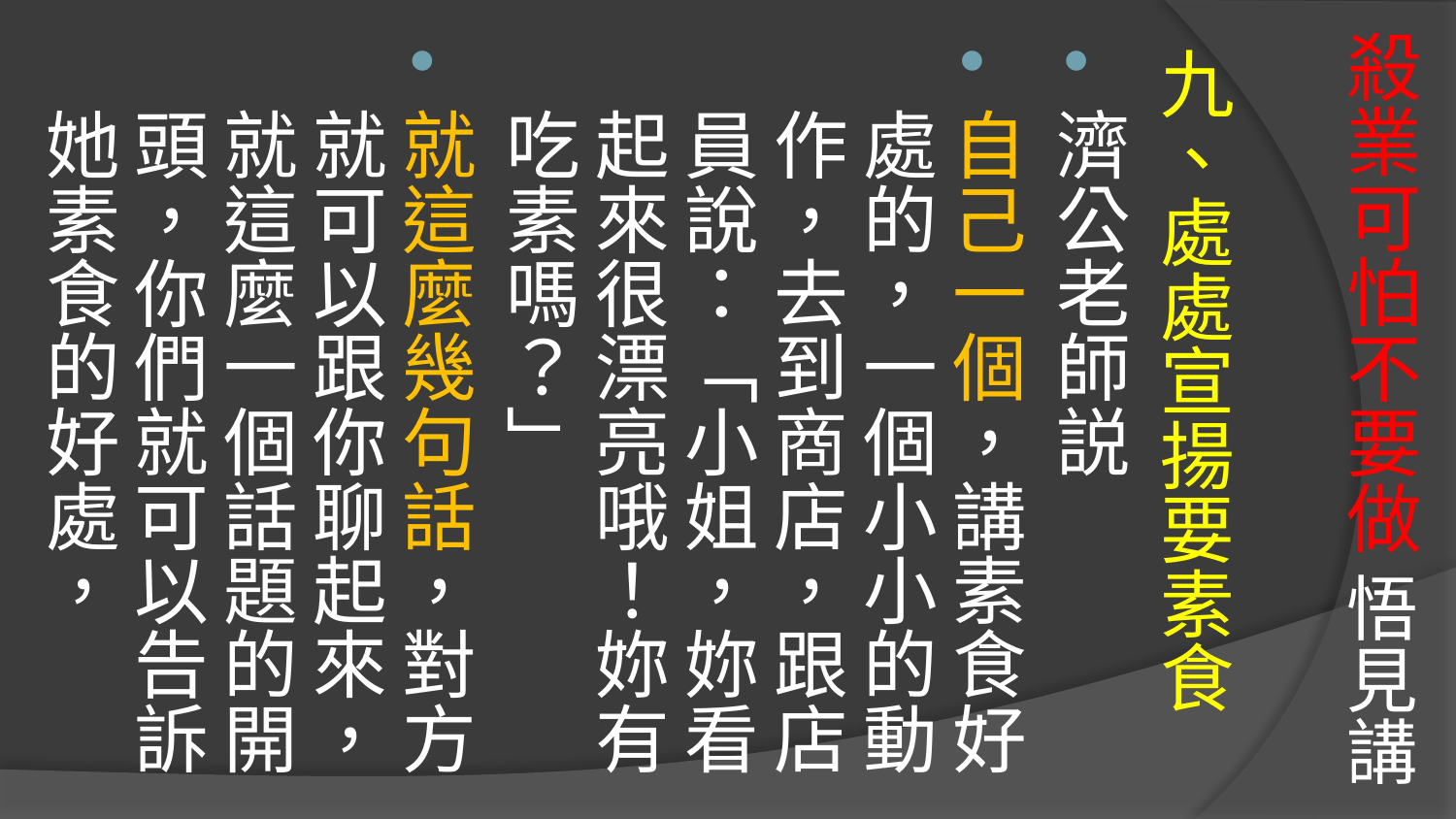

# 殺業可怕不要做 悟見講
九、處處宣揚要素食
濟公老師説
自己一個，講素食好處的，一個小小的動作，去到商店，跟店員說：「小姐，妳看起來很漂亮哦！妳有吃素嗎？」
就這麼幾句話，對方就可以跟你聊起來，就這麼一個話題的開頭，你們就可以告訴她素食的好處，